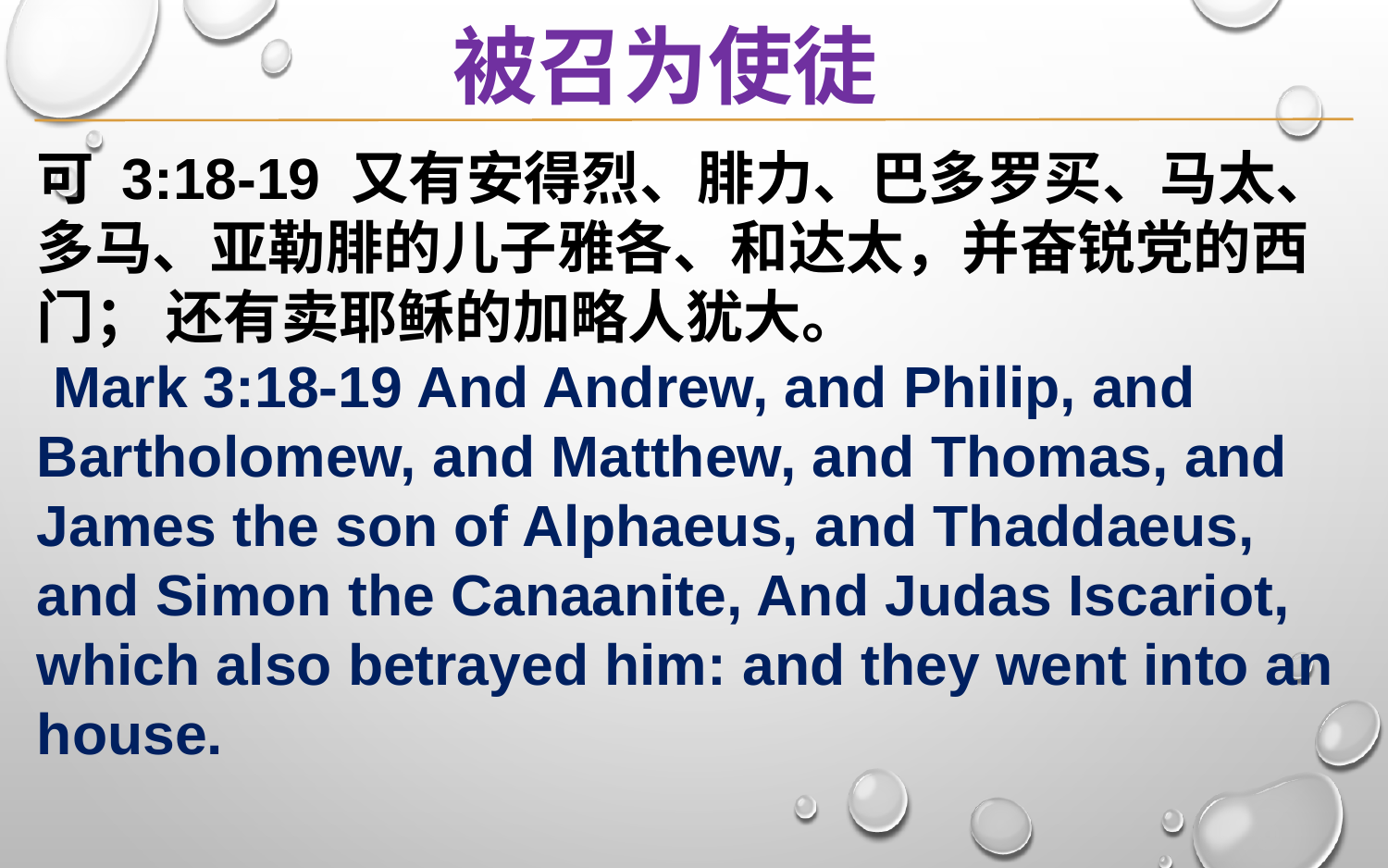

被召为使徒
可 3:18-19 又有安得烈、腓力、巴多罗买、马太、多马、亚勒腓的儿子雅各、和达太，并奋锐党的西门； 还有卖耶稣的加略人犹大。
 Mark 3:18-19 And Andrew, and Philip, and Bartholomew, and Matthew, and Thomas, and James the son of Alphaeus, and Thaddaeus, and Simon the Canaanite, And Judas Iscariot, which also betrayed him: and they went into an house.